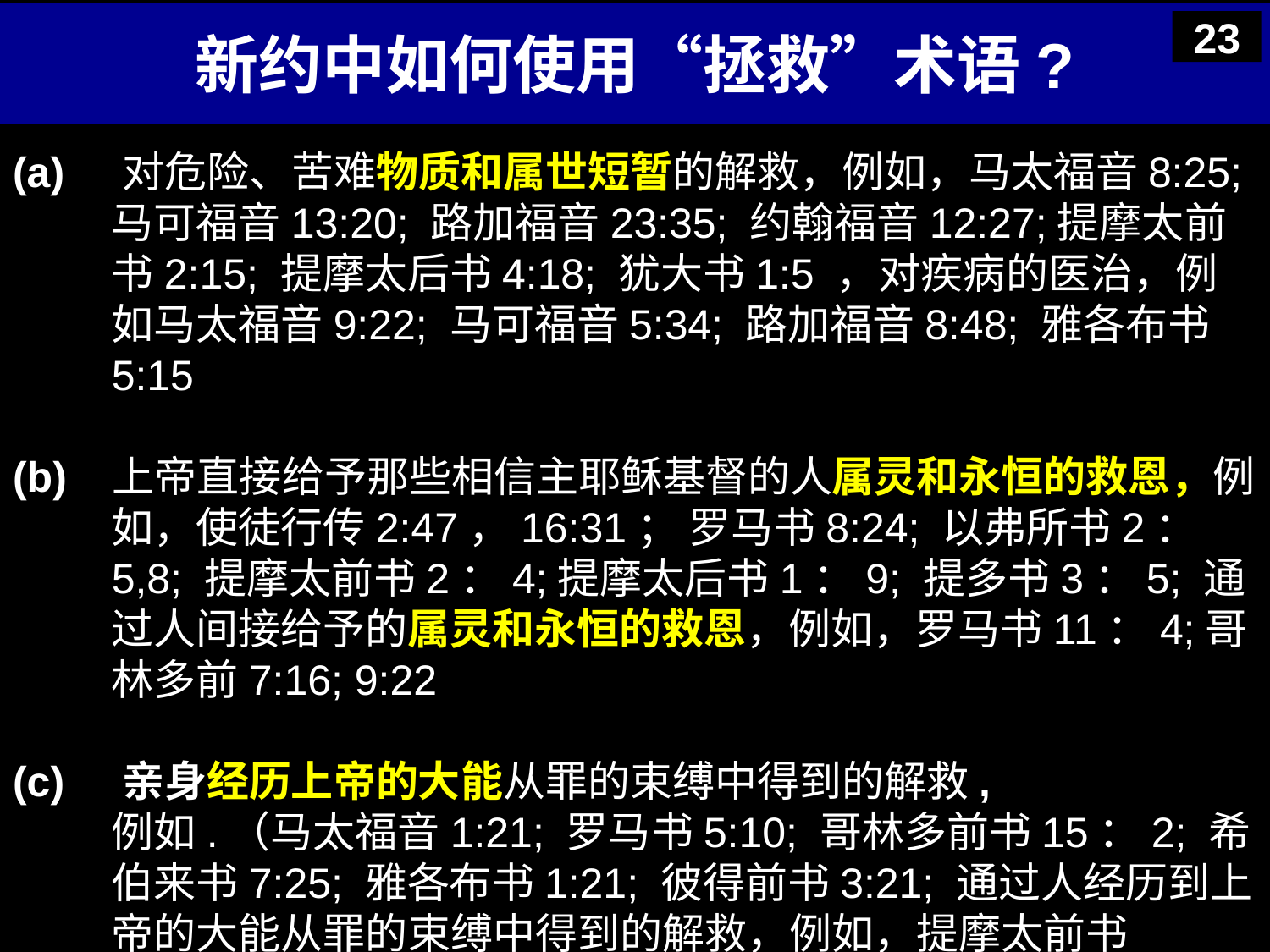

# 新约中如何使用“拯救”术语?
23
(a)    对危险、苦难物质和属世短暂的解救，例如，马太福音8:25; 马可福音13:20; 路加福音23:35; 约翰福音12:27;提摩太前书2:15; 提摩太后书4:18; 犹大书1:5 ，对疾病的医治，例如马太福音9:22; 马可福音5:34; 路加福音8:48; 雅各布书5:15

(b)   上帝直接给予那些相信主耶稣基督的人属灵和永恒的救恩，例如，使徒行传2:47，16:31； 罗马书8:24; 以弗所书2：5,8; 提摩太前书2：4;提摩太后书1：9; 提多书3：5; 通过人间接给予的属灵和永恒的救恩，例如，罗马书11：4;哥林多前7:16; 9:22

(c)    亲身经历上帝的大能从罪的束缚中得到的解救,
	例如.（马太福音1:21; 罗马书5:10; 哥林多前书15：2; 希伯来书7:25; 雅各布书1:21; 彼得前书3:21; 通过人经历到上帝的大能从罪的束缚中得到的解救，例如，提摩太前书4:16）